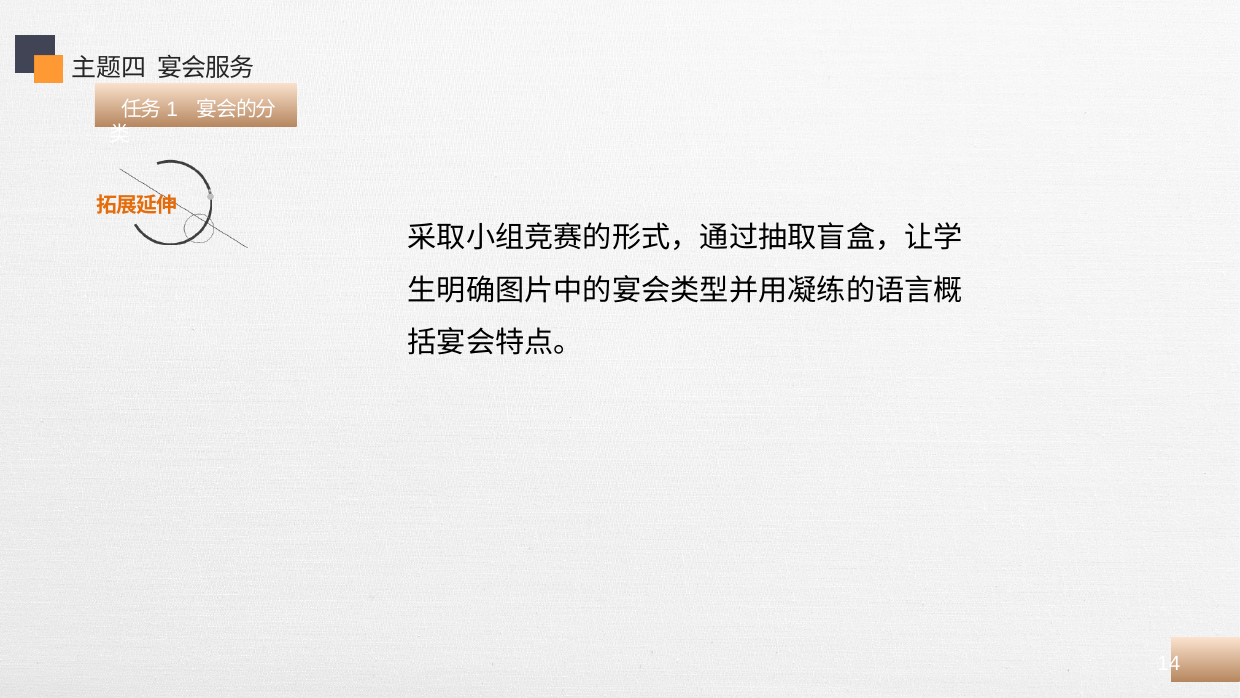

主题四  宴会服务

 任务1   宴会的分类
采取小组竞赛的形式，通过抽取盲盒，让学生明确图片中的宴会类型并用凝练的语言概括宴会特点。